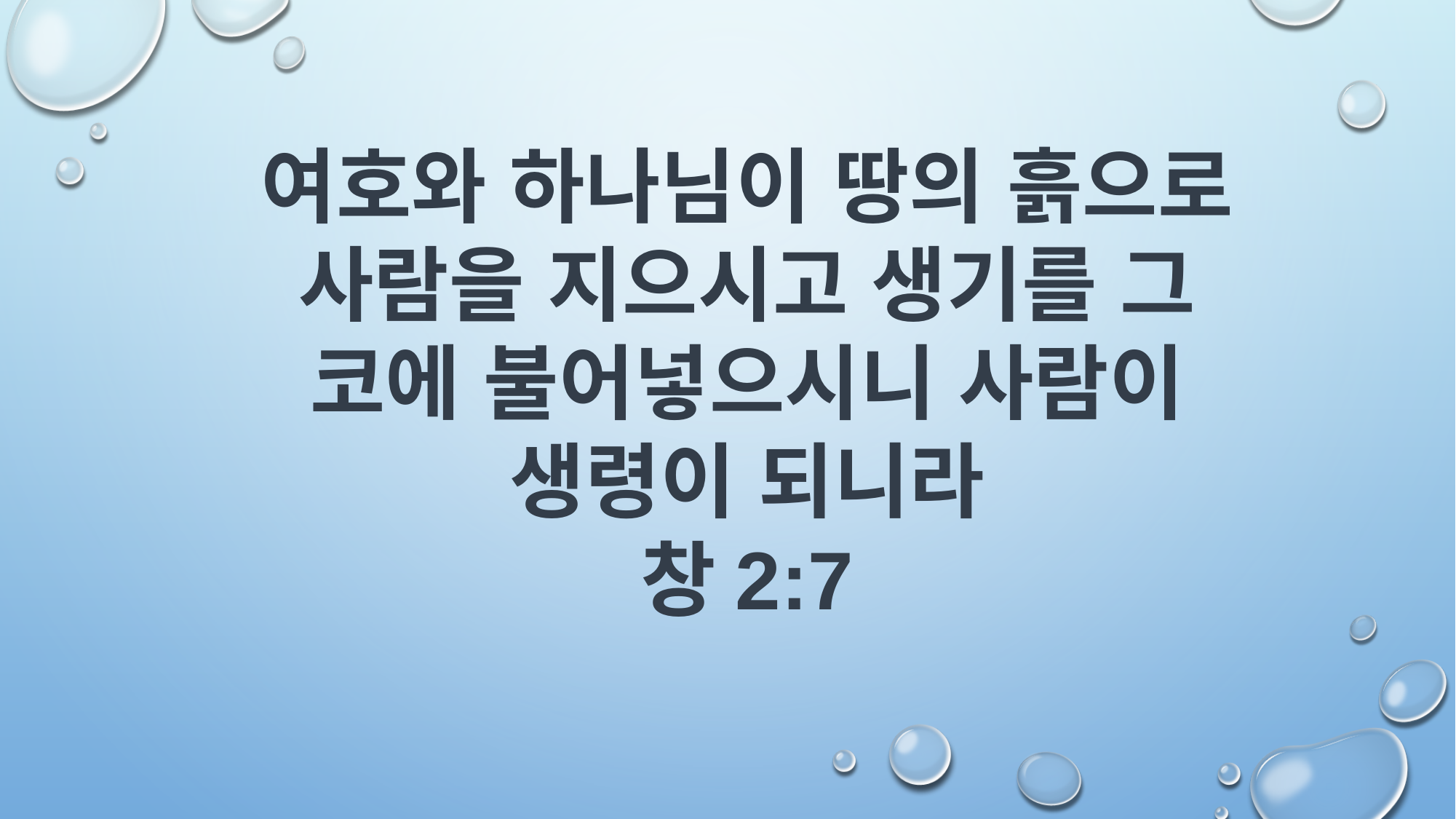

여호와 하나님이 땅의 흙으로 사람을 지으시고 생기를 그 코에 불어넣으시니 사람이 생령이 되니라
창2:7